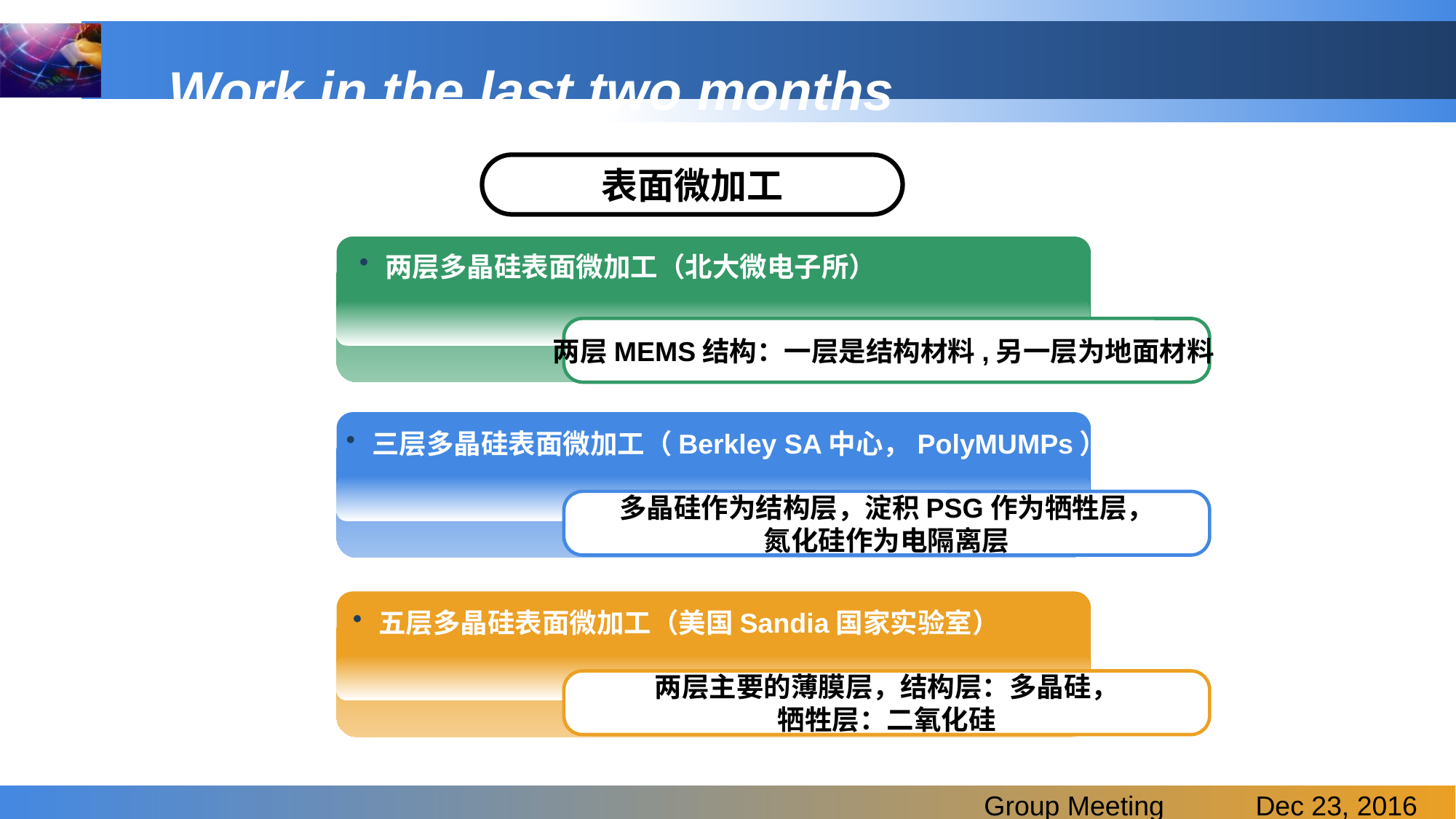

# Work in the last two months
表面微加工

两层多晶硅表面微加工（北大微电子所）
两层MEMS结构：一层是结构材料,另一层为地面材料

三层多晶硅表面微加工（Berkley SA中心，PolyMUMPs）
多晶硅作为结构层，淀积PSG作为牺牲层，
氮化硅作为电隔离层

五层多晶硅表面微加工（美国Sandia国家实验室）
两层主要的薄膜层，结构层：多晶硅，
牺牲层：二氧化硅